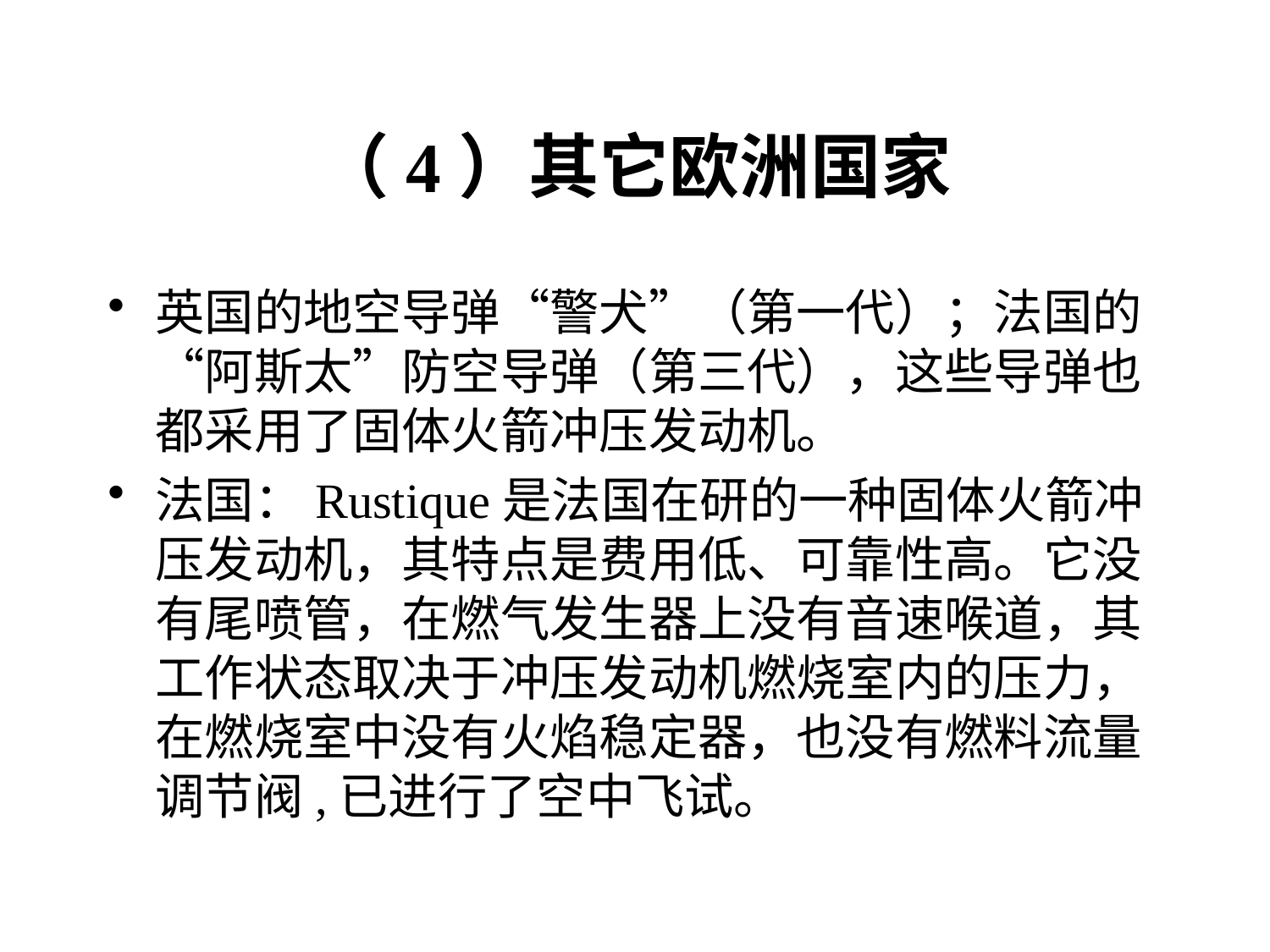

# （4）其它欧洲国家
英国的地空导弹“警犬”（第一代）；法国的“阿斯太”防空导弹（第三代），这些导弹也都采用了固体火箭冲压发动机。
法国：Rustique是法国在研的一种固体火箭冲压发动机，其特点是费用低、可靠性高。它没有尾喷管，在燃气发生器上没有音速喉道，其工作状态取决于冲压发动机燃烧室内的压力，在燃烧室中没有火焰稳定器，也没有燃料流量调节阀,已进行了空中飞试。